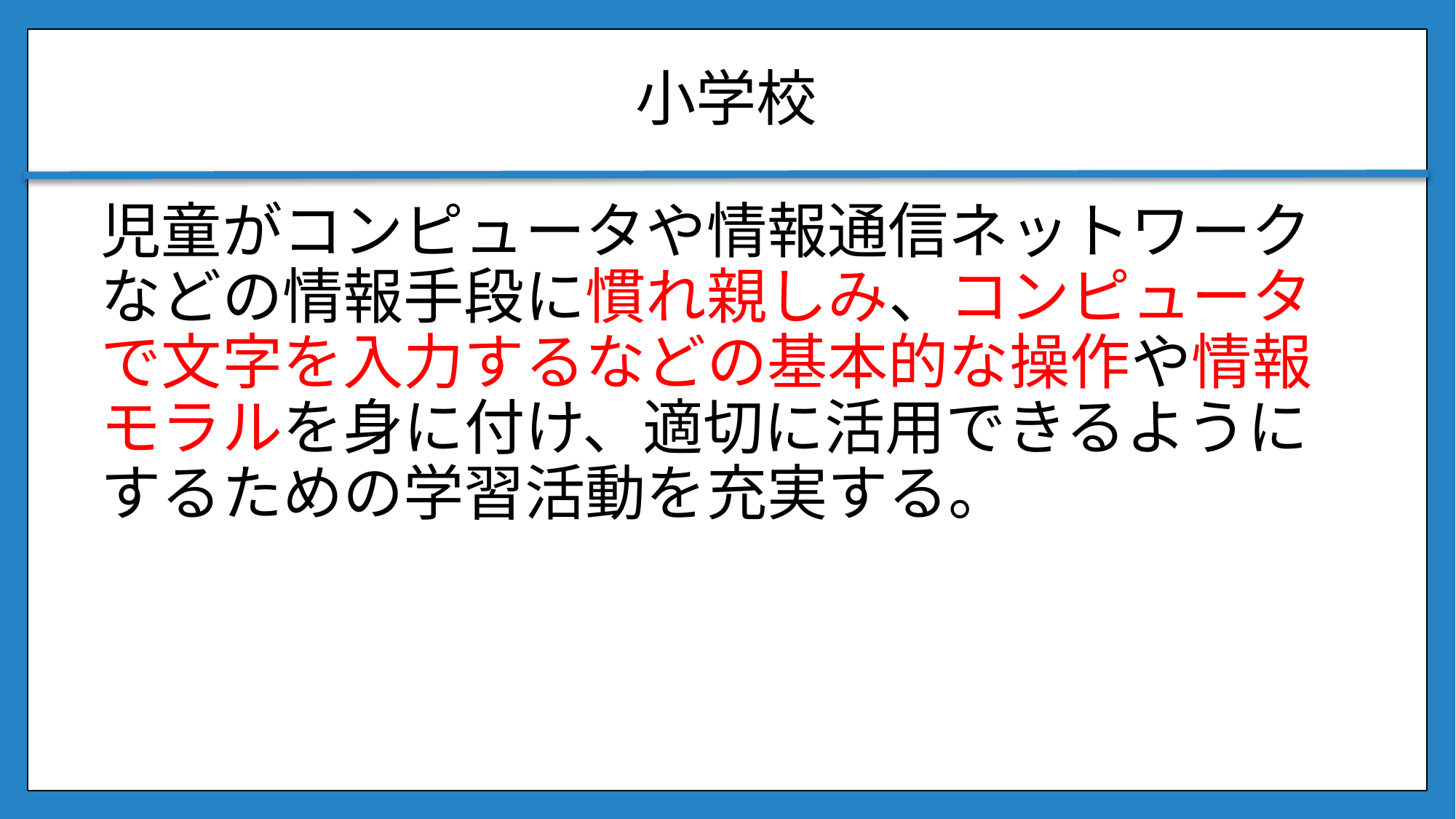

# 小学校
児童がコンピュータや情報通信ネットワークなどの情報手段に慣れ親しみ、コンピュータで文字を入力するなどの基本的な操作や情報モラルを身に付け、適切に活用できるようにするための学習活動を充実する。